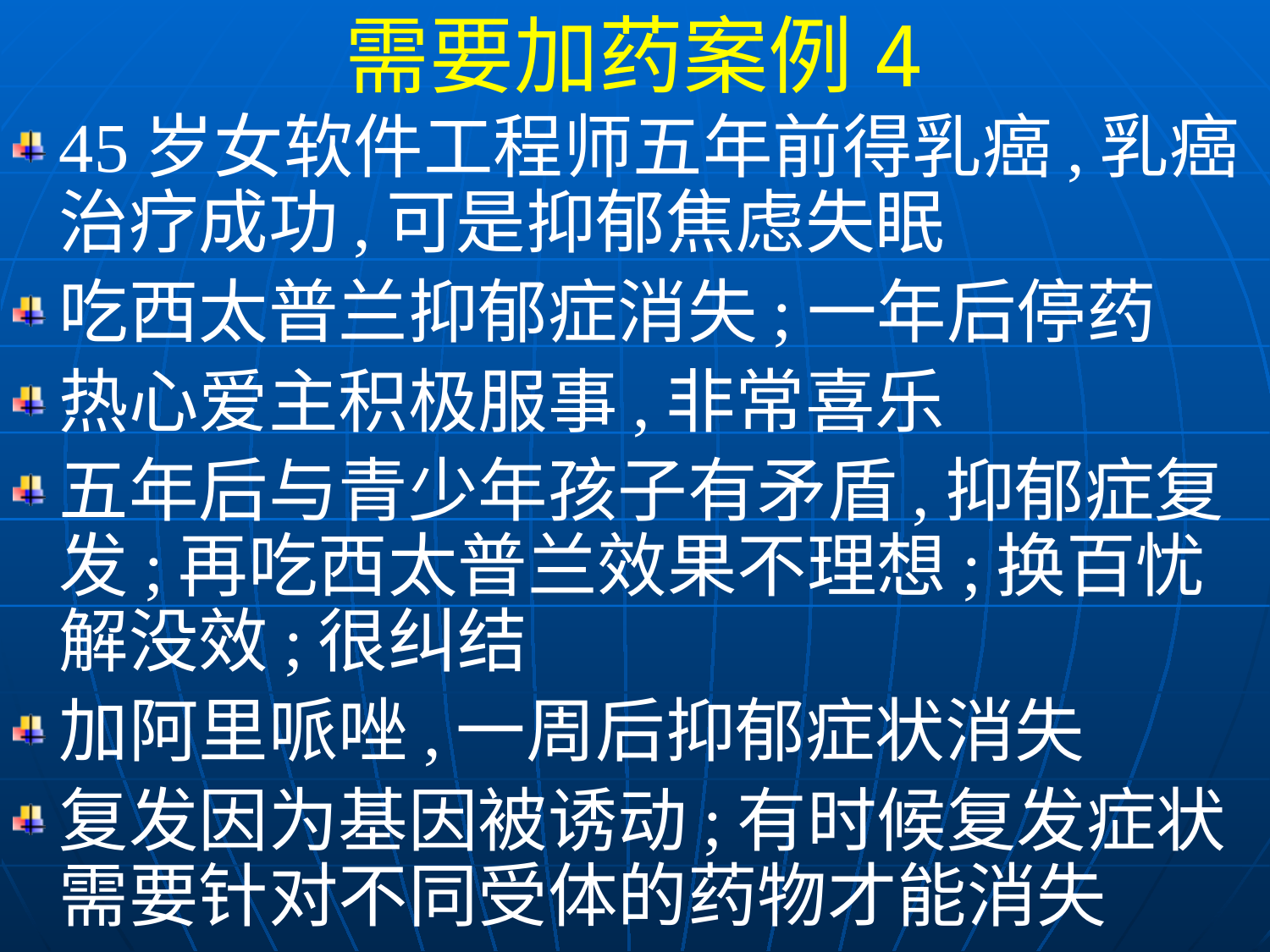

需要加药案例4
45岁女软件工程师五年前得乳癌,乳癌治疗成功,可是抑郁焦虑失眠
吃西太普兰抑郁症消失;一年后停药
热心爱主积极服事,非常喜乐
五年后与青少年孩子有矛盾,抑郁症复发;再吃西太普兰效果不理想;换百忧解没效;很纠结
加阿里哌唑,一周后抑郁症状消失
复发因为基因被诱动;有时候复发症状需要针对不同受体的药物才能消失